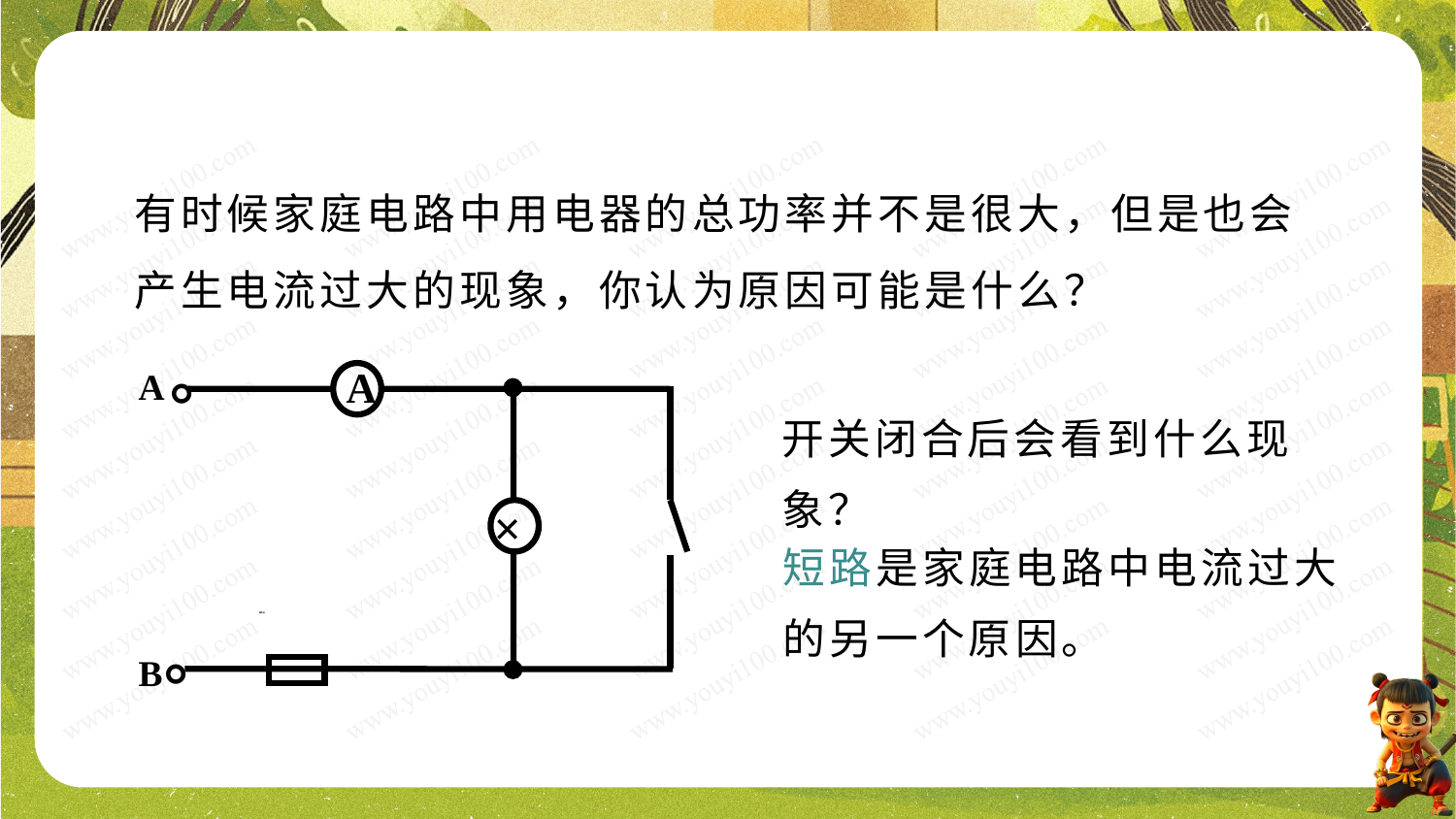

有时候家庭电路中用电器的总功率并不是很大，但是也会产生电流过大的现象，你认为原因可能是什么？

。
A
。
B
A

×

保险丝

开关闭合后会看到什么现象？

短路是家庭电路中电流过大的另一个原因。